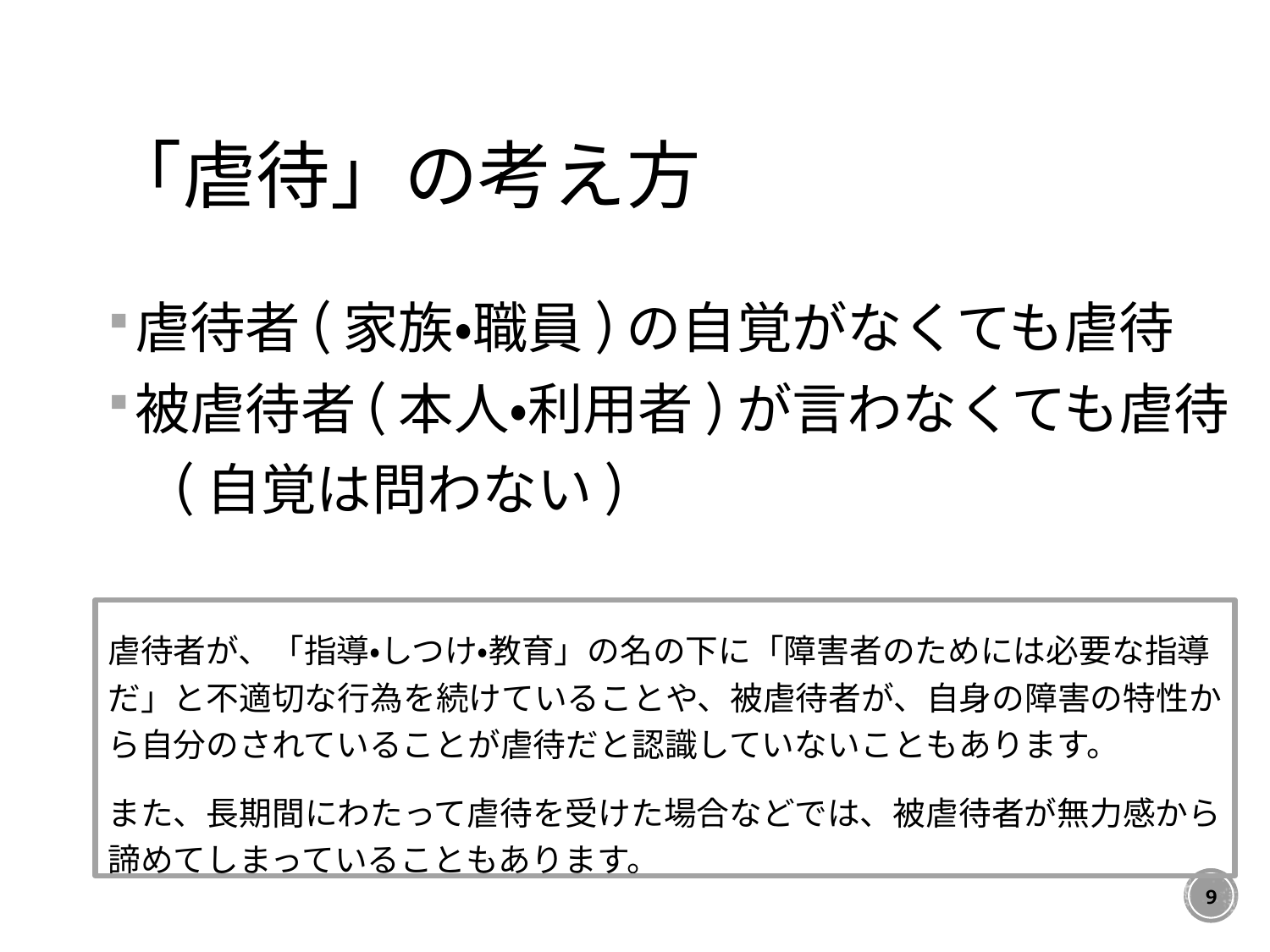

# 「虐待」の考え方
虐待者(家族・職員)の自覚がなくても虐待
被虐待者(本人・利用者)が言わなくても虐待
　(自覚は問わない)

虐待者が、「指導・しつけ・教育」の名の下に「障害者のためには必要な指導だ」と不適切な行為を続けていることや、被虐待者が、自身の障害の特性から自分のされていることが虐待だと認識していないこともあります。
また、長期間にわたって虐待を受けた場合などでは、被虐待者が無力感から諦めてしまっていることもあります。

9